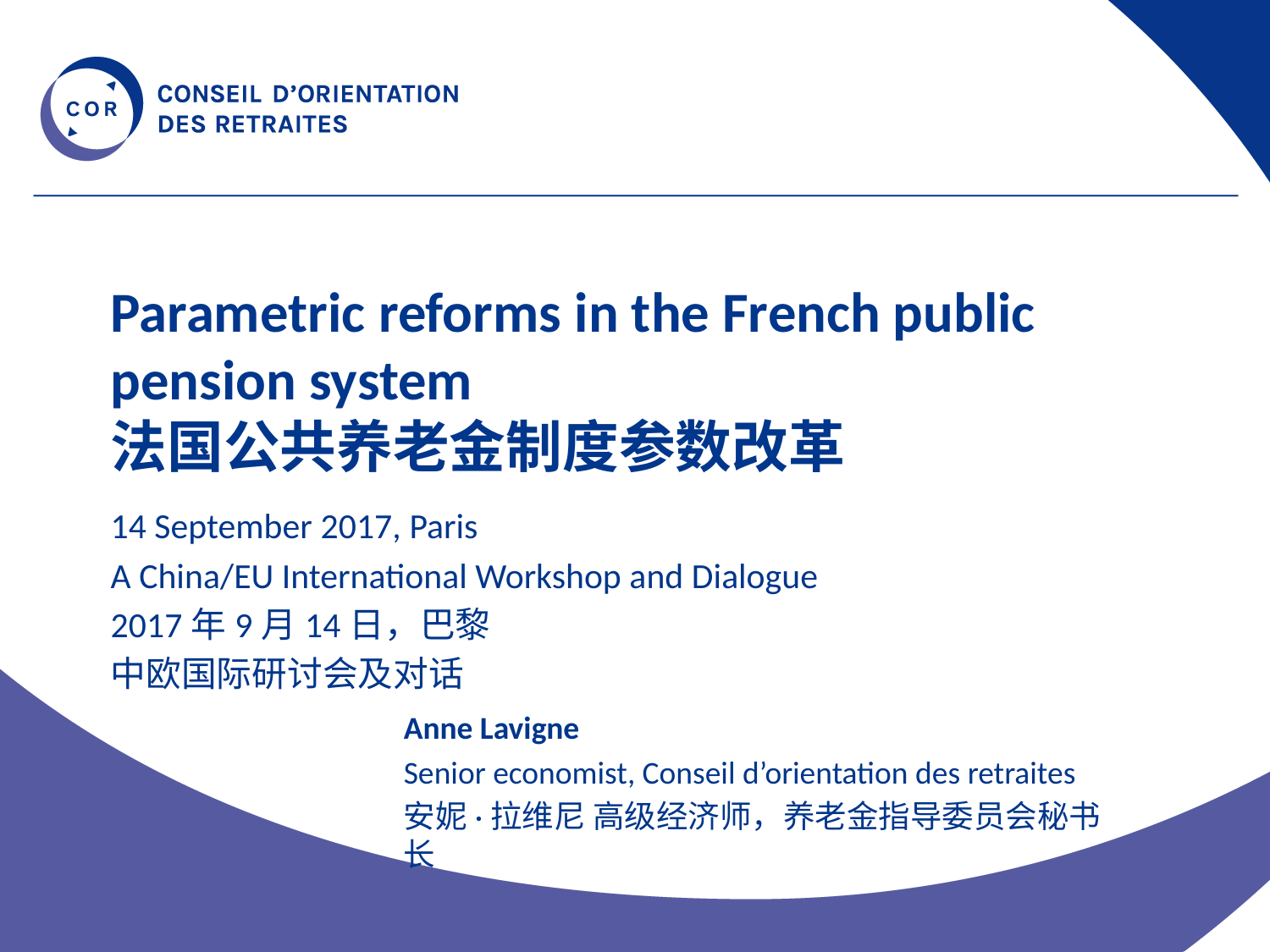

# Parametric reforms in the French public pension system 法国公共养老金制度参数改革
14 September 2017, Paris
A China/EU International Workshop and Dialogue
2017年9月14日，巴黎
中欧国际研讨会及对话

Anne Lavigne
Senior economist, Conseil d’orientation des retraites
安妮·拉维尼 高级经济师，养老金指导委员会秘书长